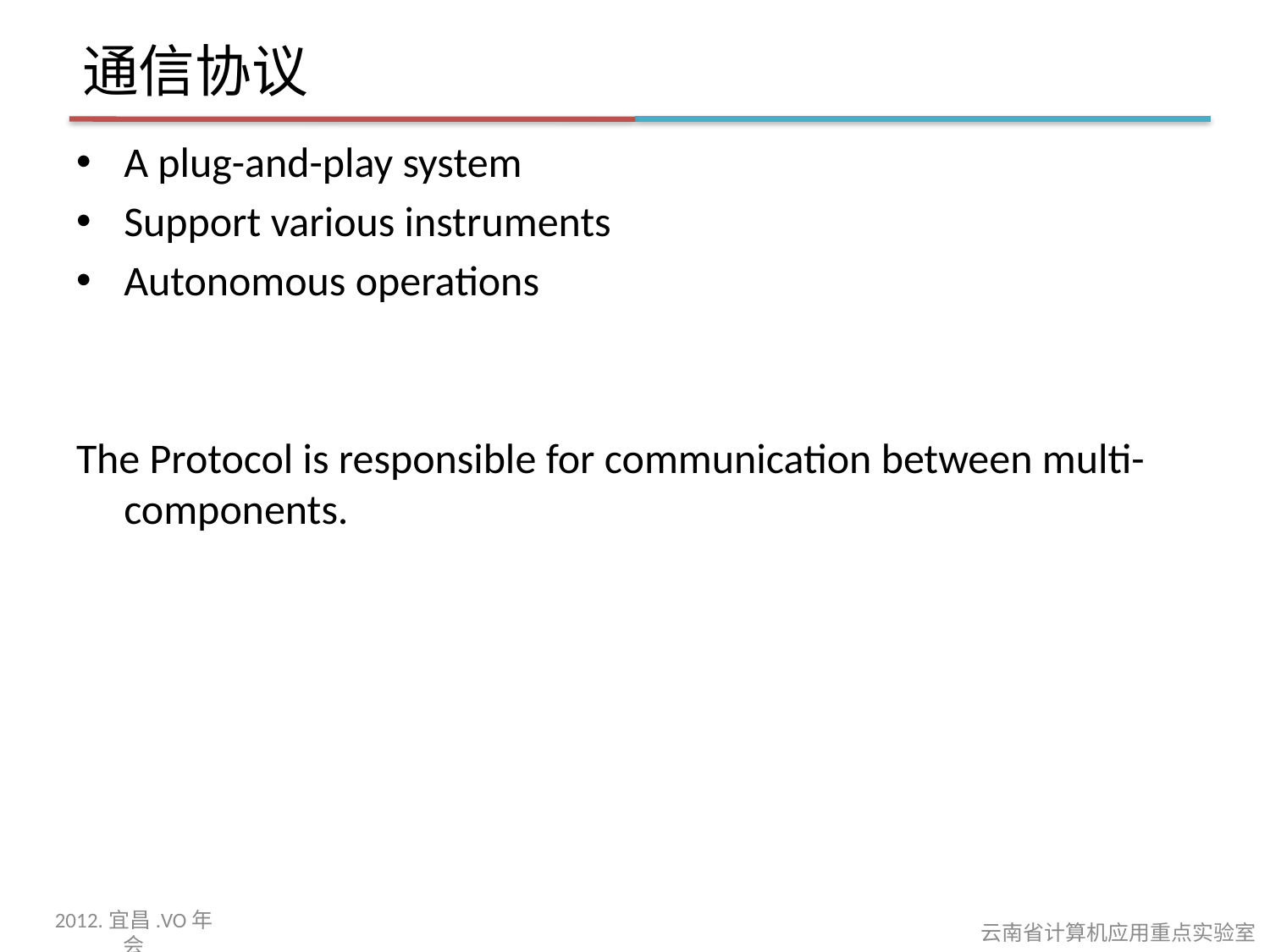

# 通信协议
A plug-and-play system
Support various instruments
Autonomous operations

The Protocol is responsible for communication between multi-components.